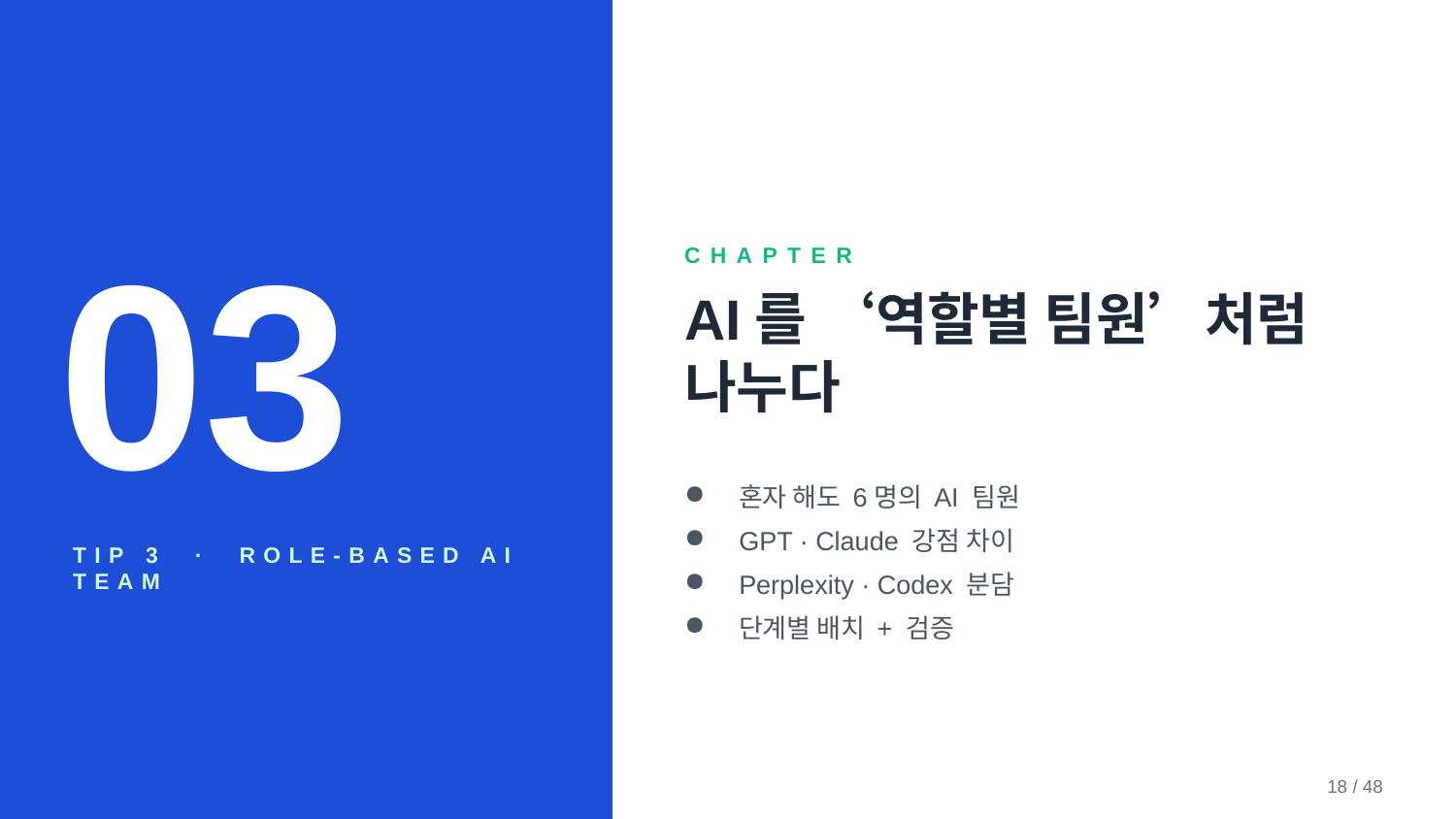

03
CHAPTER
AI를 ‘역할별 팀원’처럼 나누다
혼자 해도 6명의 AI 팀원
GPT · Claude 강점 차이
Perplexity · Codex 분담
단계별 배치 + 검증
TIP 3  ·  ROLE-BASED AI TEAM
18 / 48